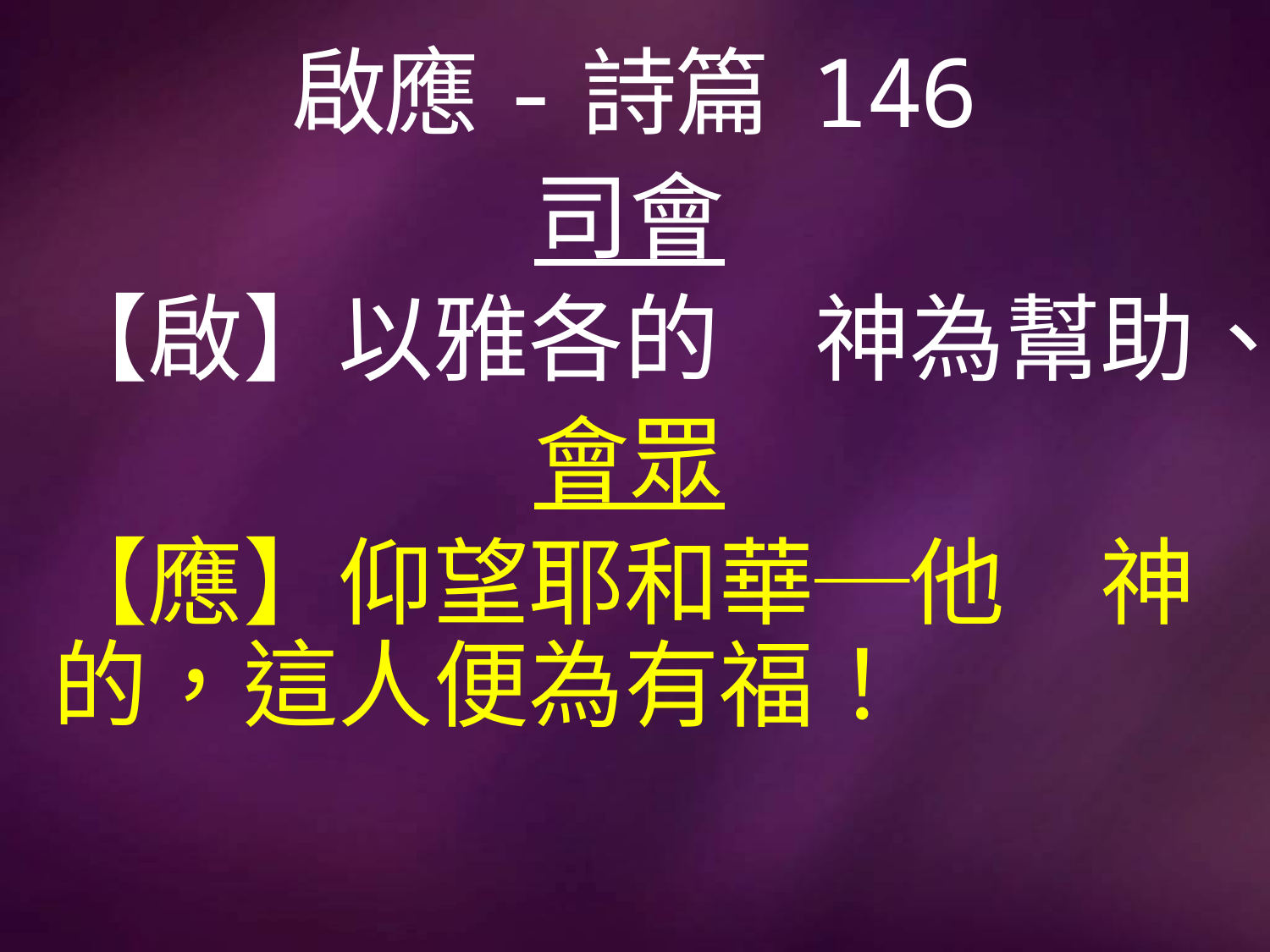

# 啟應-詩篇 146
司會
【啟】以雅各的　神為幫助、
會眾
【應】仰望耶和華─他　神的，這人便為有福！